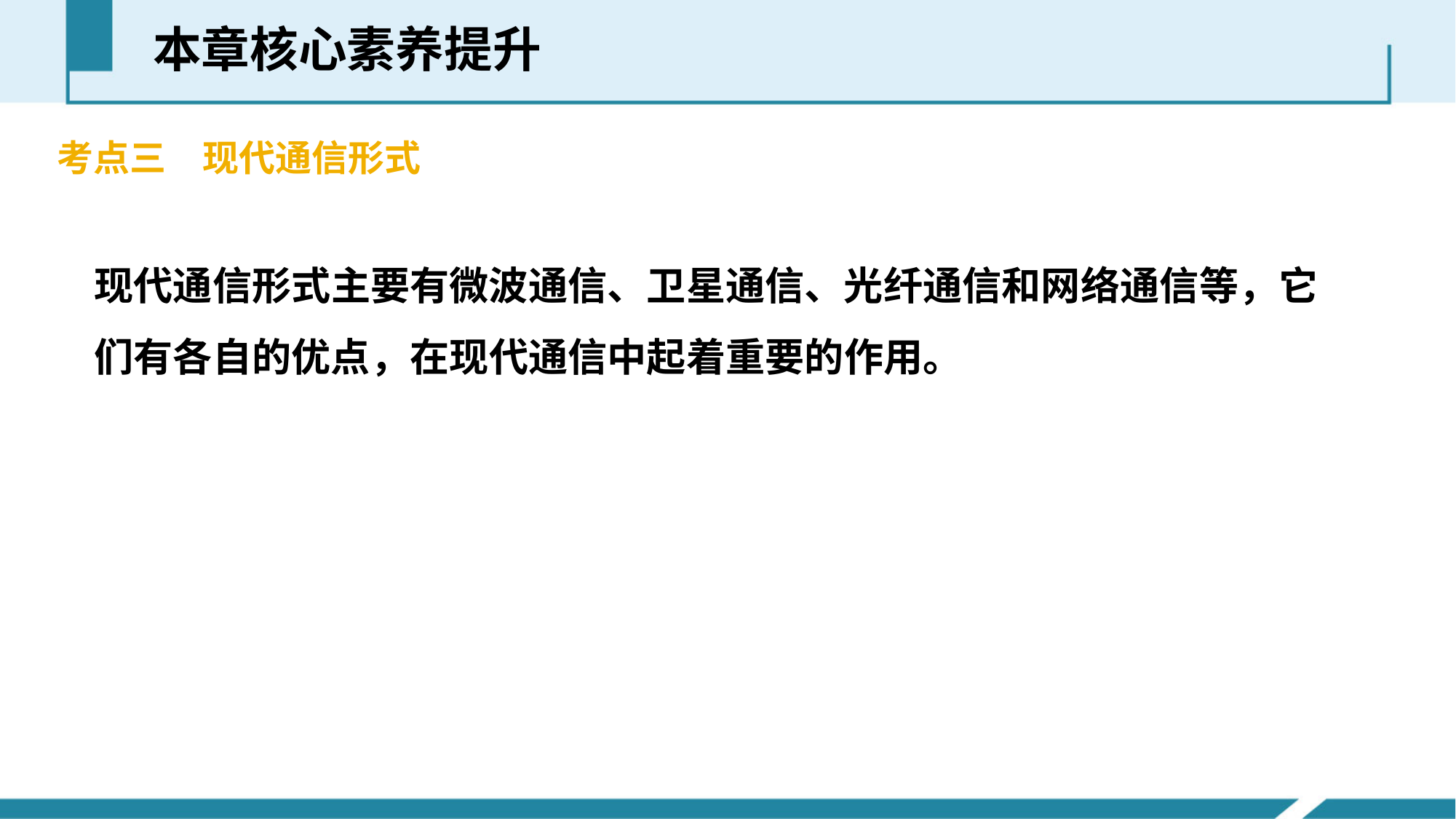

本章核心素养提升
考点三　现代通信形式
现代通信形式主要有微波通信、卫星通信、光纤通信和网络通信等，它们有各自的优点，在现代通信中起着重要的作用。